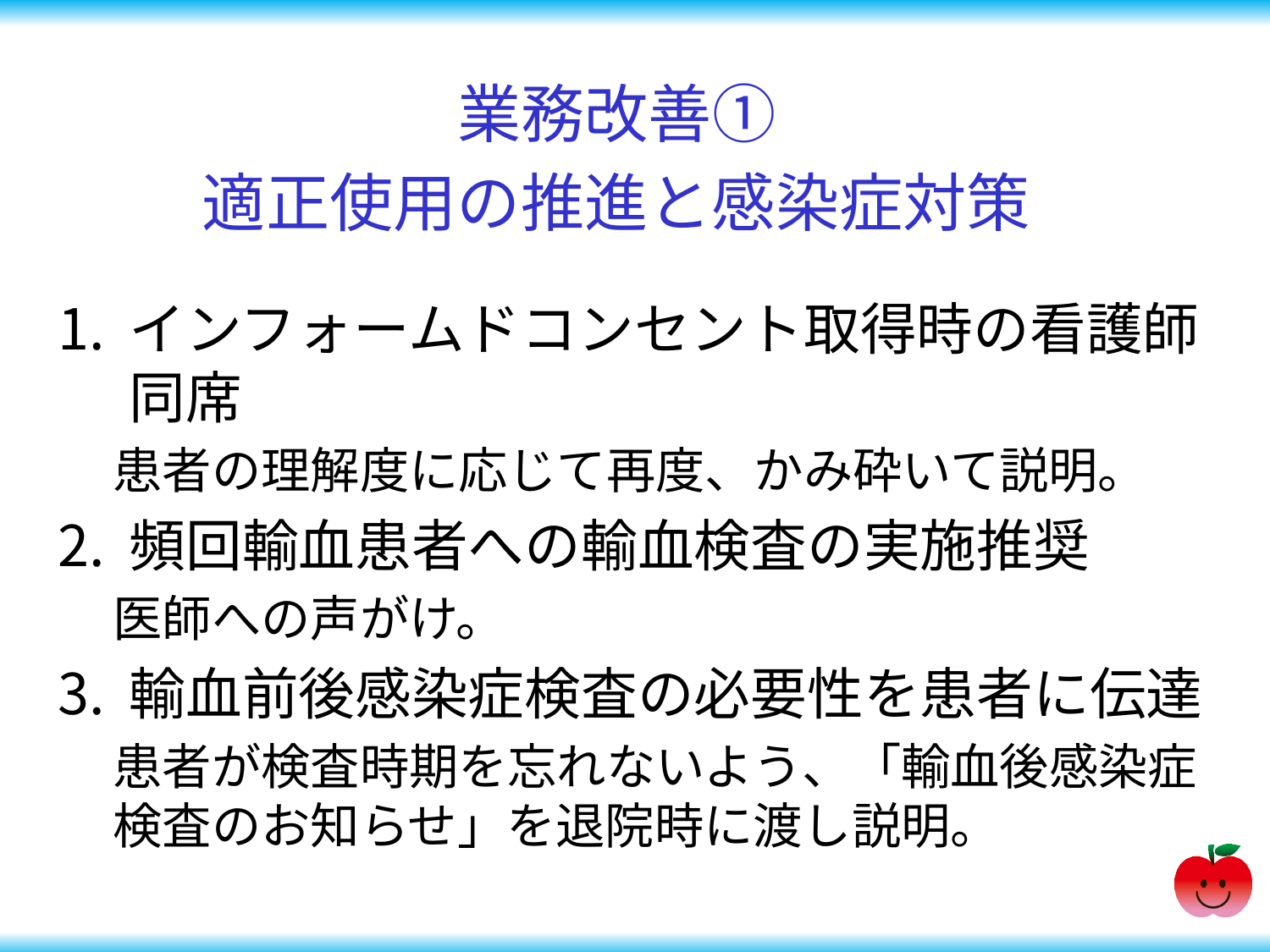

業務改善①
適正使用の推進と感染症対策
インフォームドコンセント取得時の看護師同席
患者の理解度に応じて再度、かみ砕いて説明。
頻回輸血患者への輸血検査の実施推奨
医師への声がけ。
輸血前後感染症検査の必要性を患者に伝達
患者が検査時期を忘れないよう、「輸血後感染症検査のお知らせ」を退院時に渡し説明。